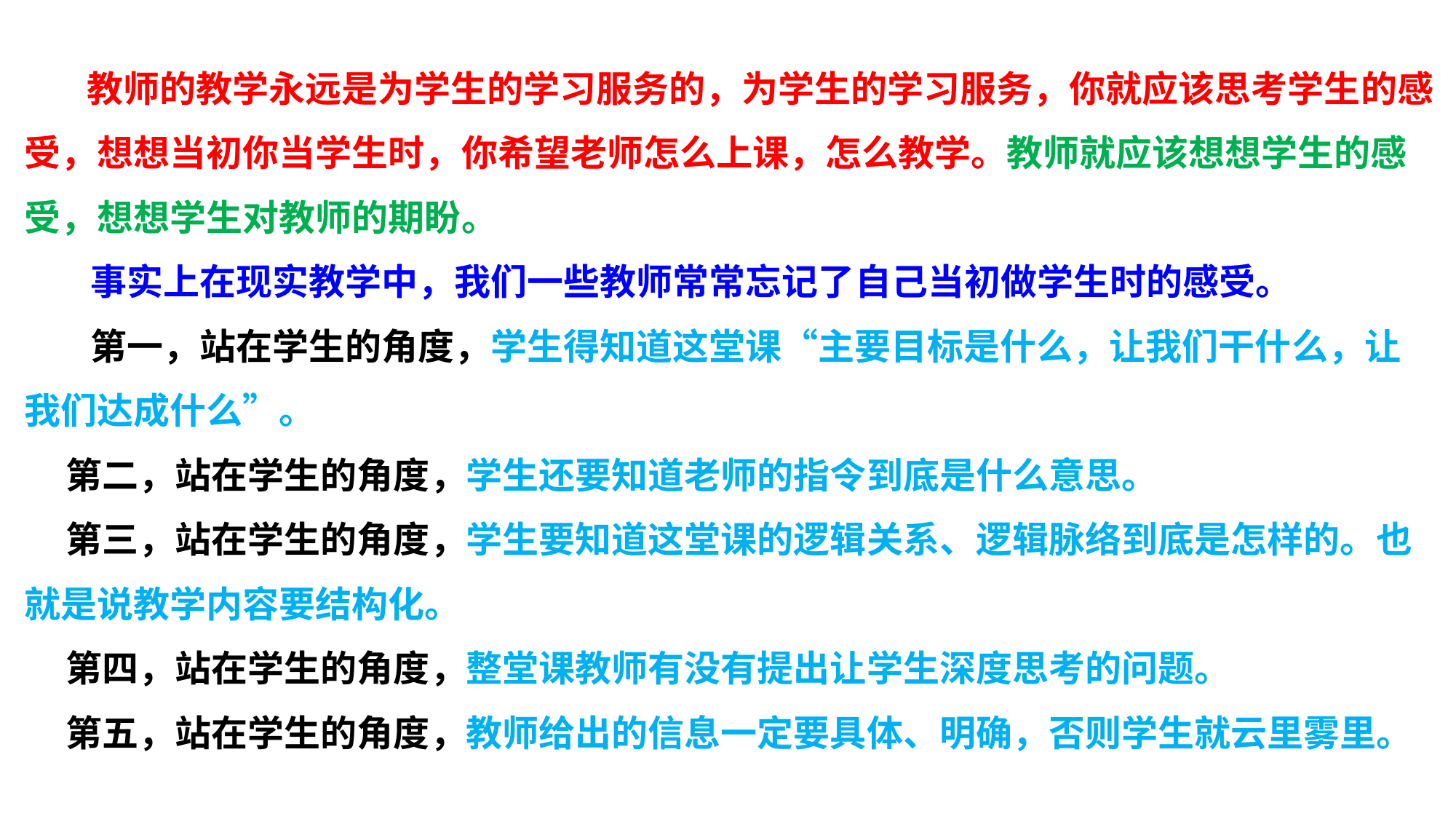

教师的教学永远是为学生的学习服务的，为学生的学习服务，你就应该思考学生的感受，想想当初你当学生时，你希望老师怎么上课，怎么教学。教师就应该想想学生的感受，想想学生对教师的期盼。
       事实上在现实教学中，我们一些教师常常忘记了自己当初做学生时的感受。
       第一，站在学生的角度，学生得知道这堂课“主要目标是什么，让我们干什么，让我们达成什么”。
    第二，站在学生的角度，学生还要知道老师的指令到底是什么意思。
    第三，站在学生的角度，学生要知道这堂课的逻辑关系、逻辑脉络到底是怎样的。也就是说教学内容要结构化。
    第四，站在学生的角度，整堂课教师有没有提出让学生深度思考的问题。
    第五，站在学生的角度，教师给出的信息一定要具体、明确，否则学生就云里雾里。